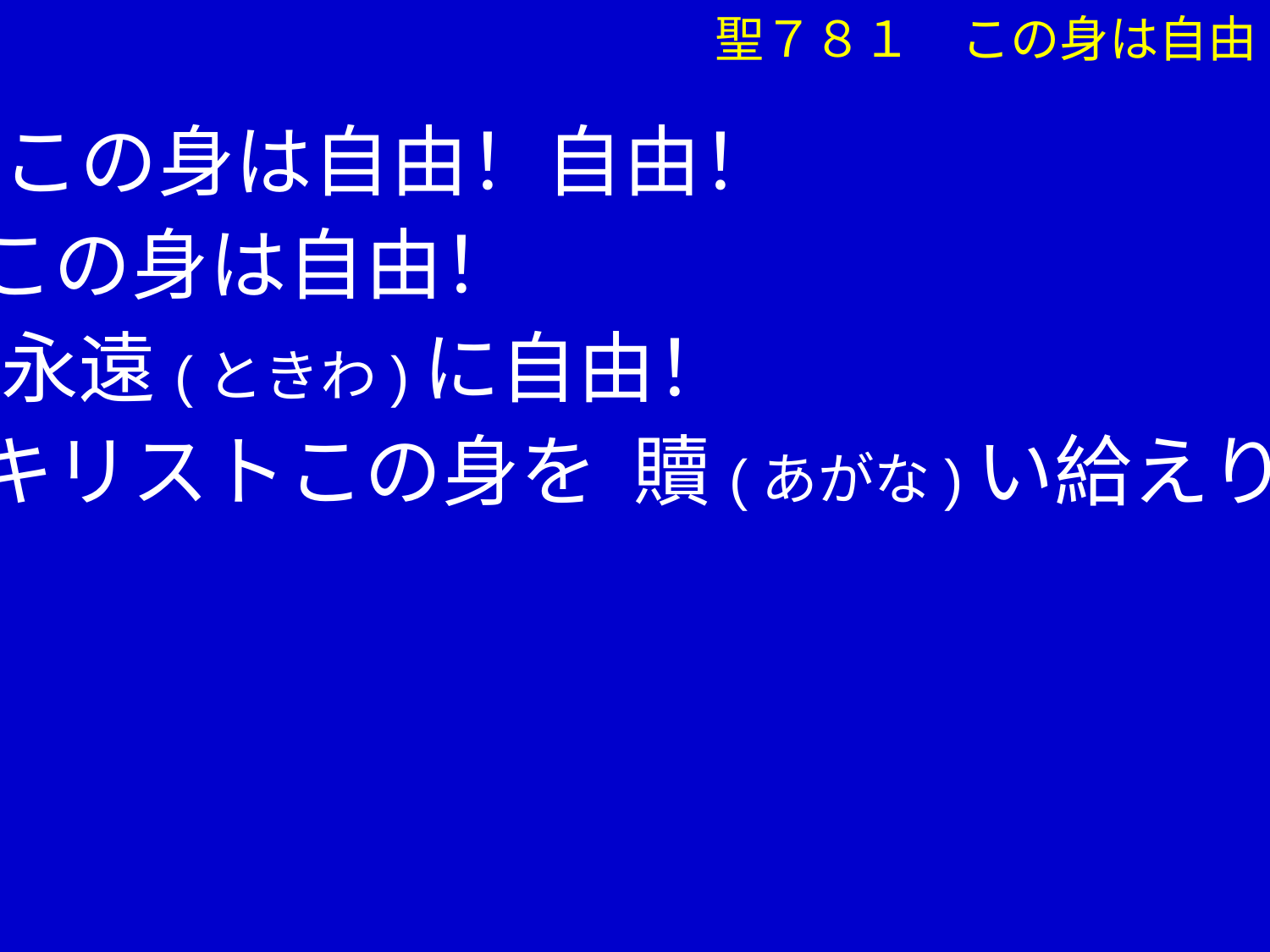

聖７８１　この身は自由
①この身は自由！自由！
   この身は自由！
　 永遠(ときわ)に自由！
   キリストこの身を  贖(あがな)い給えり